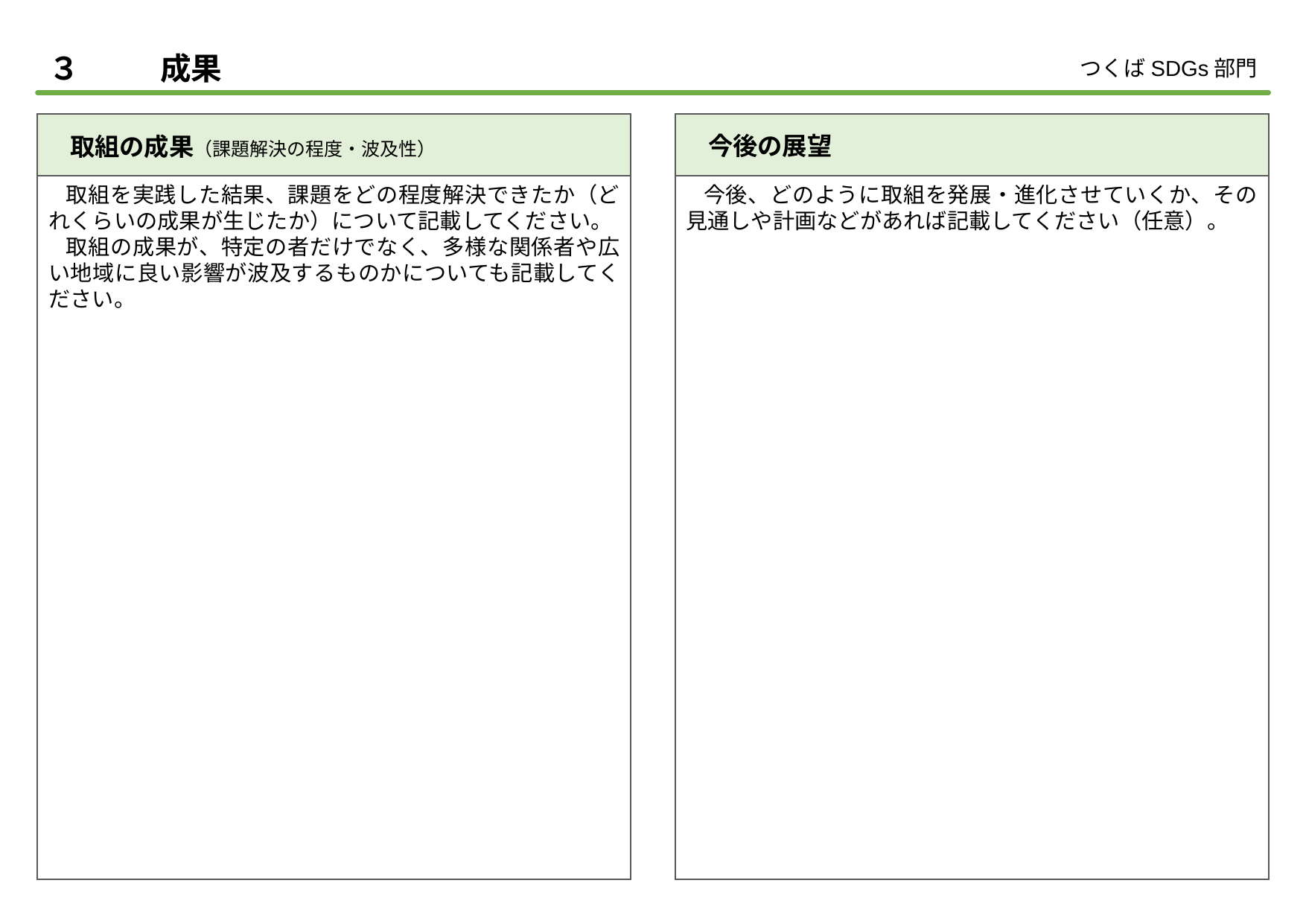

今後、どのように取組を発展・進化させていくか、その見通しや計画などがあれば記載してください（任意）。
取組を実践した結果、課題をどの程度解決できたか（どれくらいの成果が生じたか）について記載してください。
取組の成果が、特定の者だけでなく、多様な関係者や広い地域に良い影響が波及するものかについても記載してください。